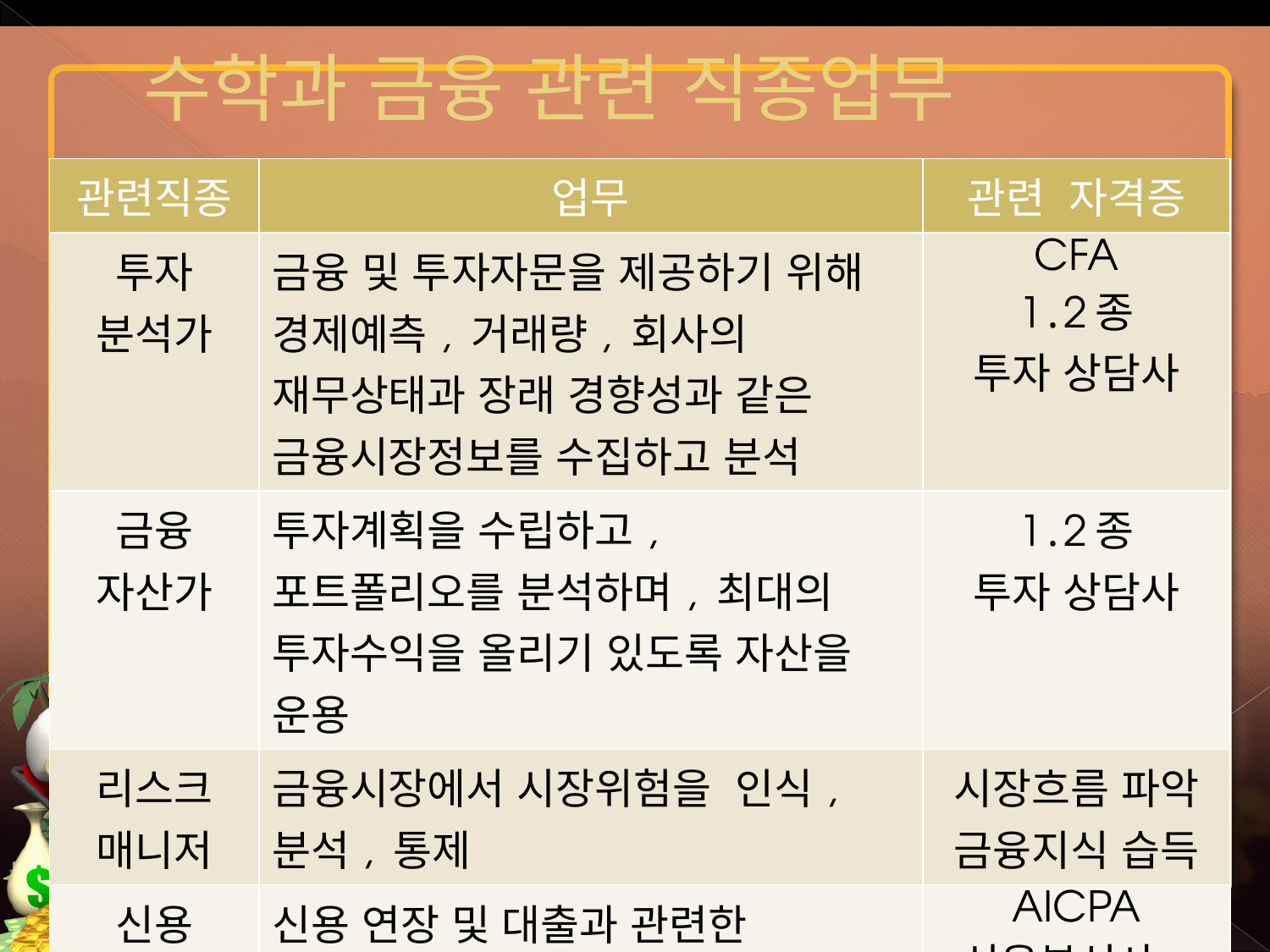

# 수학과 금융 관련 직종업무
| 관련직종 | 업무 | 관련 자격증 |
| --- | --- | --- |
| 투자 분석가 | 금융 및 투자자문을 제공하기 위해 경제예측, 거래량, 회사의 재무상태과 장래 경향성과 같은 금융시장정보를 수집하고 분석 | CFA 1․2종 투자 상담사 |
| 금융 자산가 | 투자계획을 수립하고, 포트폴리오를 분석하며, 최대의 투자수익을 올리기 있도록 자산을 운용 | 1․2종 투자 상담사 |
| 리스크 매니저 | 금융시장에서 시장위험을 인식, 분석, 통제 | 시장흐름 파악 금융지식 습득 |
| 신용 분석가 | 신용 연장 및 대출과 관련한 위험정도를 판단하여 신용자료 및 재무제표 분석 | AICPA 신용분석사 |